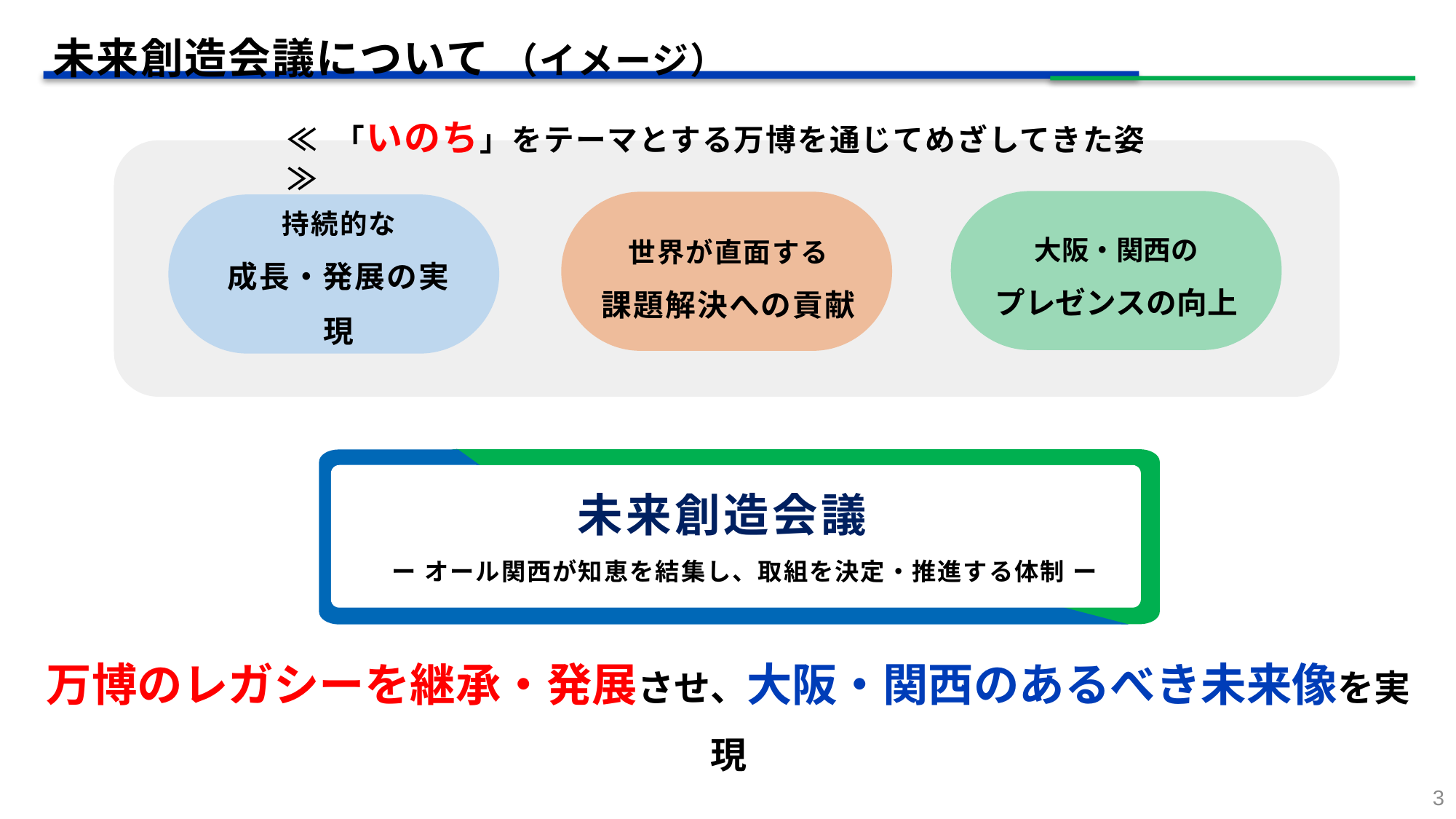

未来創造会議について （イメージ）
≪ 「いのち」をテーマとする万博を通じてめざしてきた姿 ≫

大阪・関西の
プレゼンスの向上

持続的な
成長・発展の実現

世界が直面する
課題解決への貢献

未来創造会議
ー オール関西が知恵を結集し、取組を決定・推進する体制 ー
万博のレガシーを継承・発展させ、大阪・関西のあるべき未来像を実現